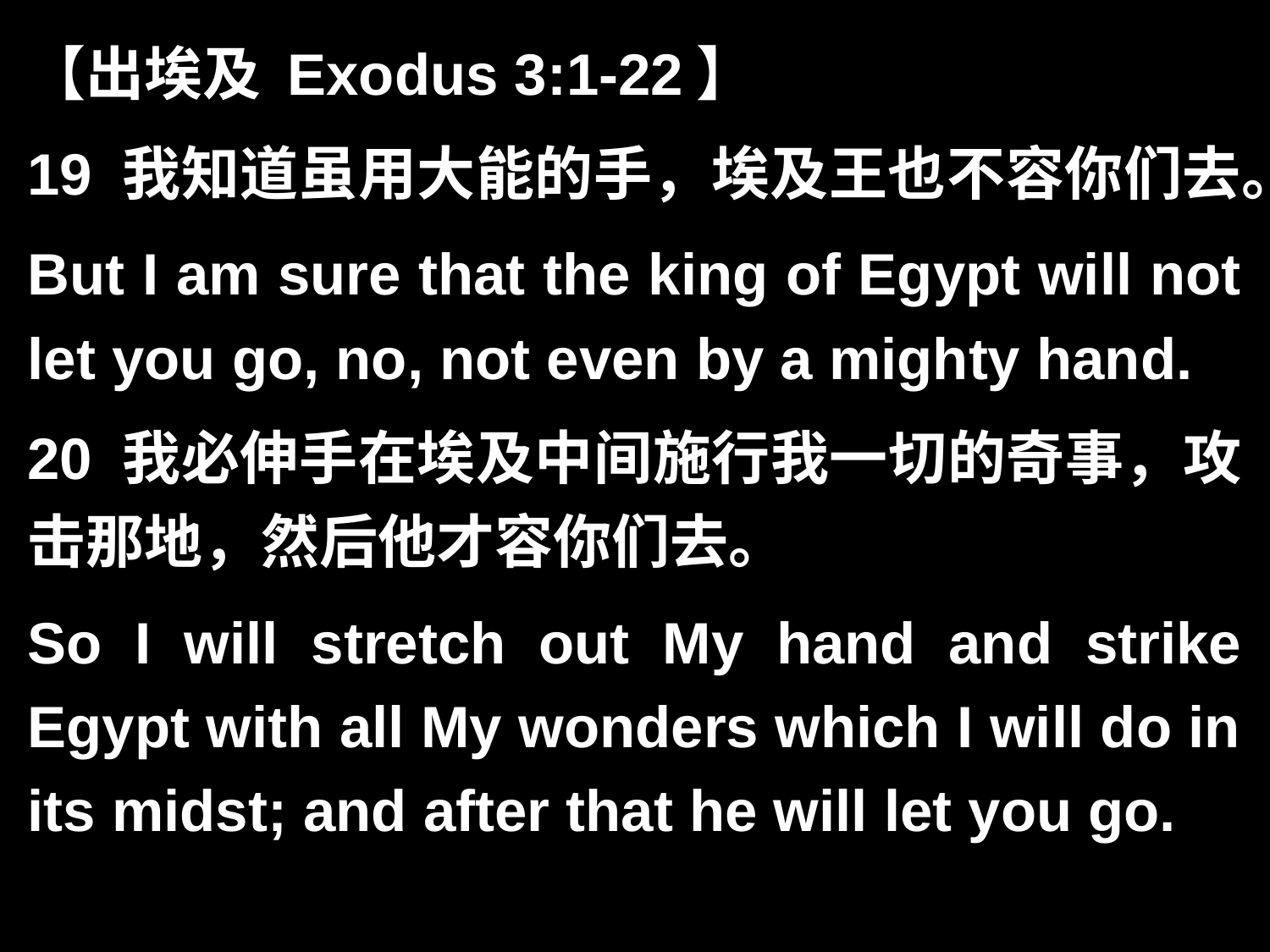

【出埃及 Exodus 3:1-22】
19 我知道虽用大能的手，埃及王也不容你们去。
But I am sure that the king of Egypt will not let you go, no, not even by a mighty hand.
20 我必伸手在埃及中间施行我一切的奇事，攻击那地，然后他才容你们去。
So I will stretch out My hand and strike Egypt with all My wonders which I will do in its midst; and after that he will let you go.